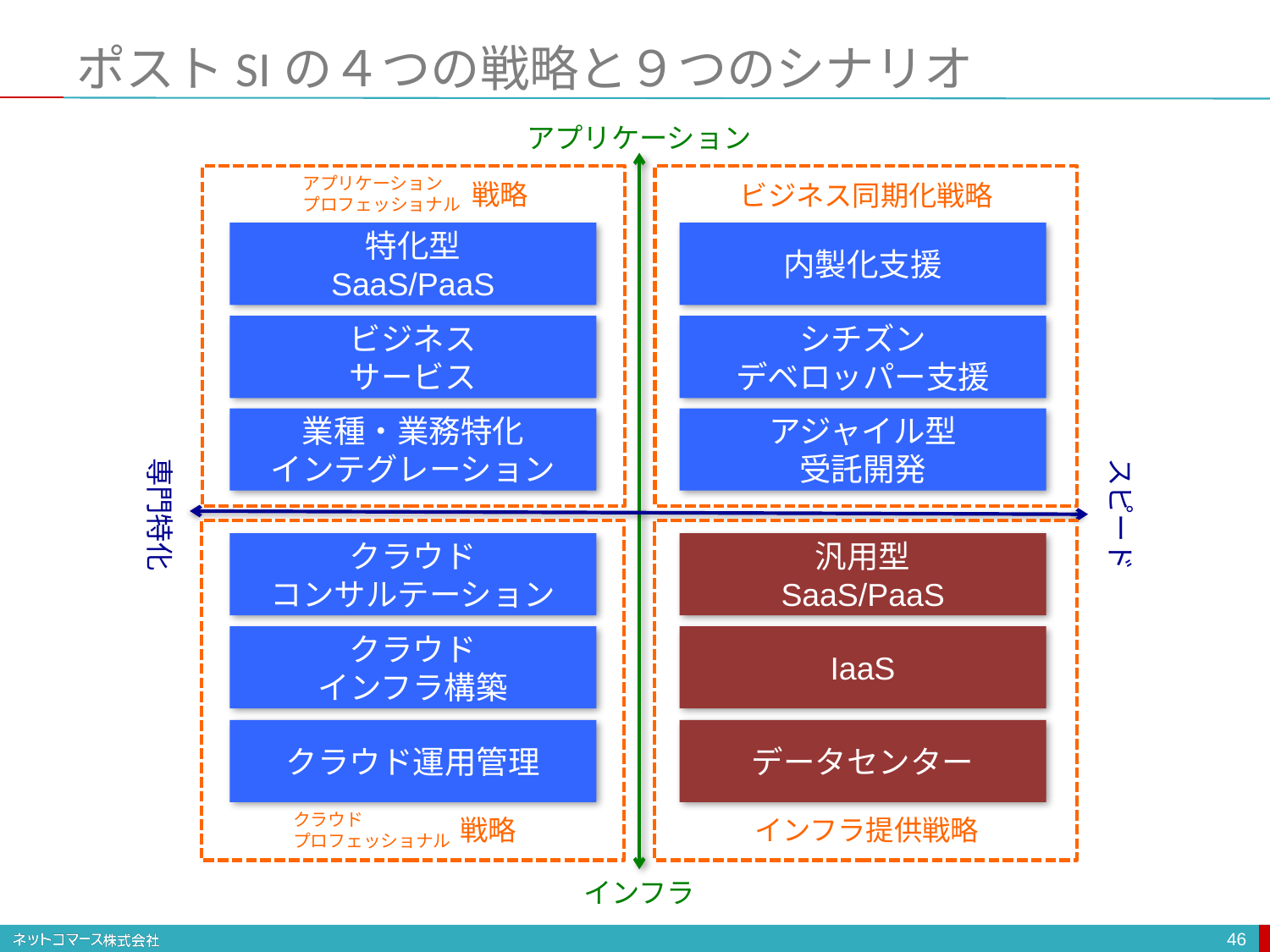

# ポストSIの４つの戦略と９つのシナリオ
アプリケーション
　　　　　アプリケーション
　　　　　プロフェッショナル

戦略
ビジネス同期化戦略
特化型
SaaS/PaaS
内製化支援
ビジネス
サービス
シチズン
デベロッパー支援
業種・業務特化
インテグレーション
アジャイル型
受託開発
スピード
専門特化

クラウド
コンサルテーション
汎用型
SaaS/PaaS
クラウド
インフラ構築
IaaS
クラウド運用管理
データセンター
クラウド
プロフェッショナル
戦略
インフラ提供戦略
インフラ
46